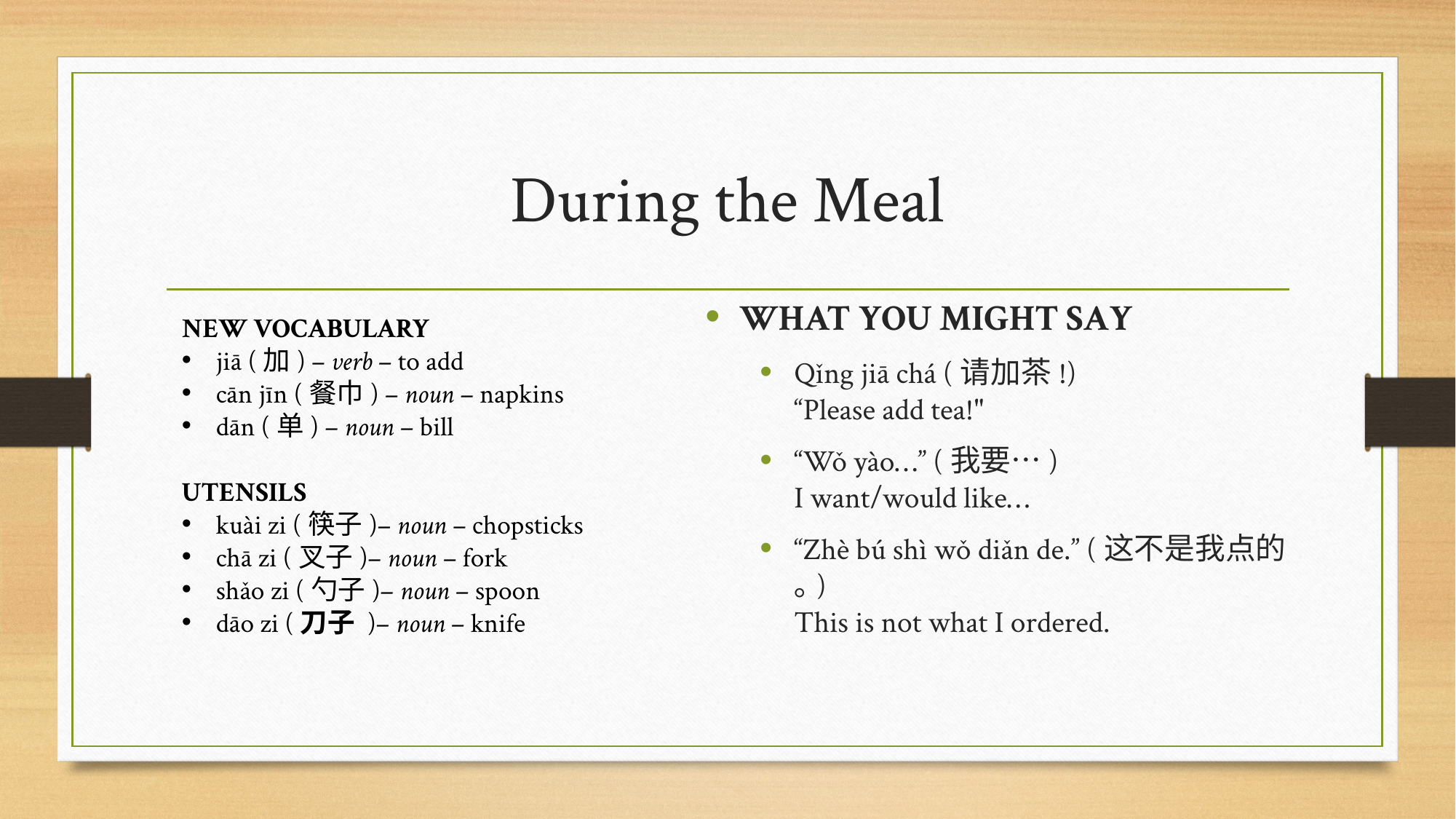

# During the Meal
WHAT YOU MIGHT SAY
Qǐng jiā chá (请加茶!)
“Please add tea!"
“Wǒ yào…” (我要…)
I want/would like…
“Zhè bú shì wǒ diǎn de.” (这不是我点的｡)
This is not what I ordered.
NEW VOCABULARY
jiā (加) – verb – to add
cān jīn (餐巾) – noun – napkins
dān (单) – noun – bill

UTENSILS
kuài zi (筷子)– noun – chopsticks
chā zi (叉子)– noun – fork
shǎo zi (勺子)– noun – spoon
dāo zi (刀子 )– noun – knife